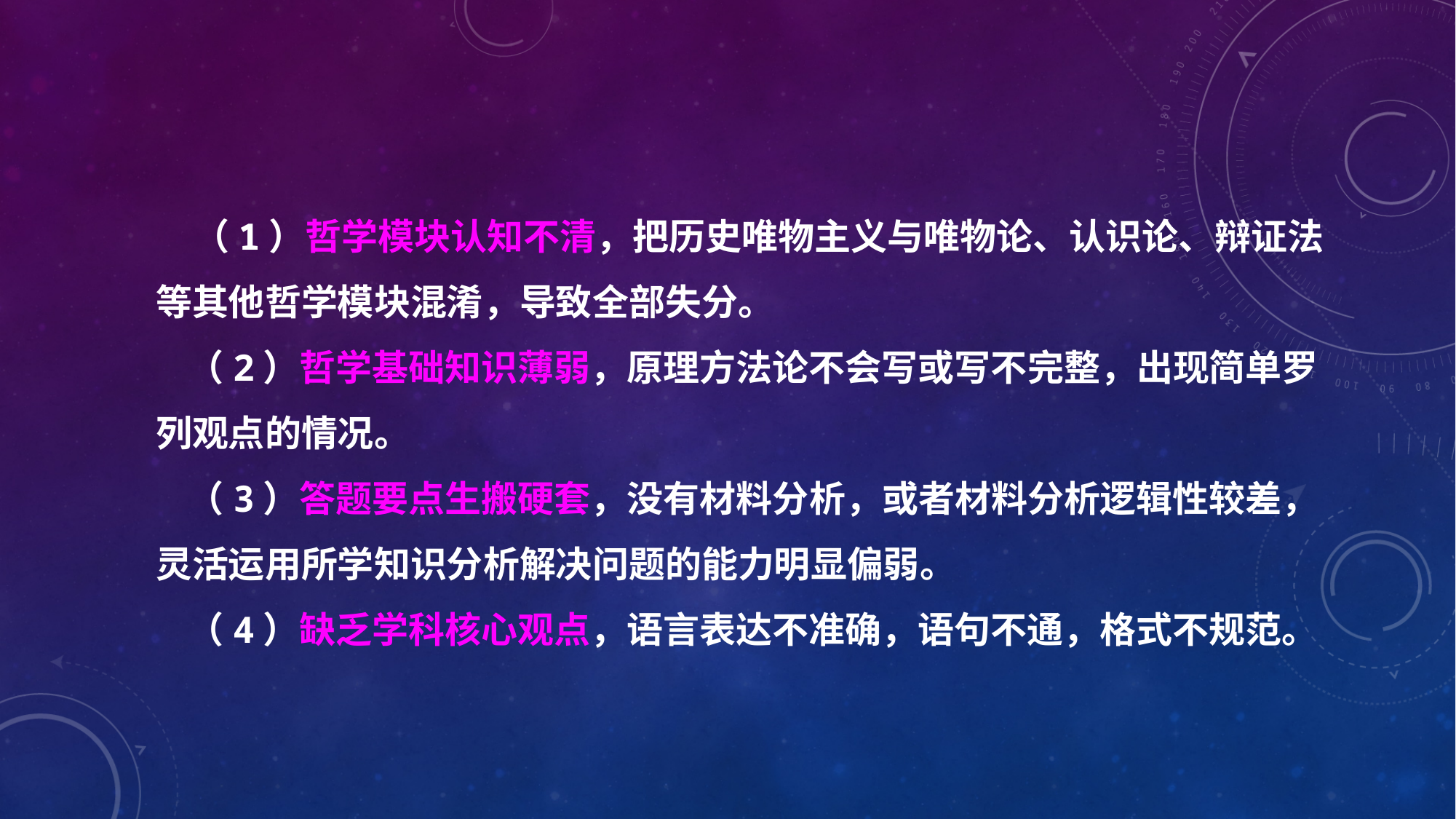

（1）哲学模块认知不清，把历史唯物主义与唯物论、认识论、辩证法等其他哲学模块混淆，导致全部失分。
（2）哲学基础知识薄弱，原理方法论不会写或写不完整，出现简单罗列观点的情况。
（3）答题要点生搬硬套，没有材料分析，或者材料分析逻辑性较差，灵活运用所学知识分析解决问题的能力明显偏弱。
（4）缺乏学科核心观点，语言表达不准确，语句不通，格式不规范。